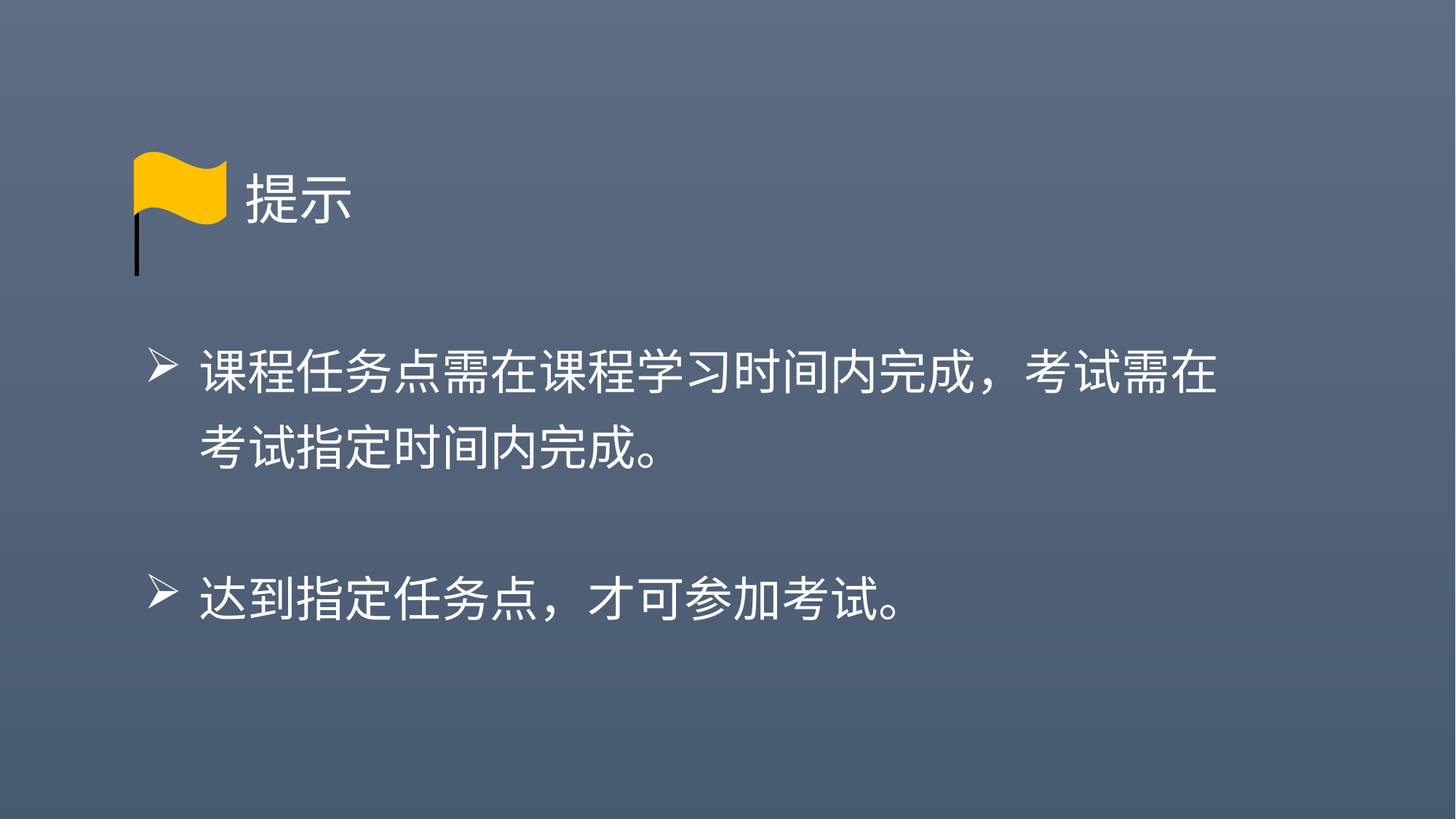

提示

课程任务点需在课程学习时间内完成，考试需在考试指定时间内完成。

达到指定任务点，才可参加考试。